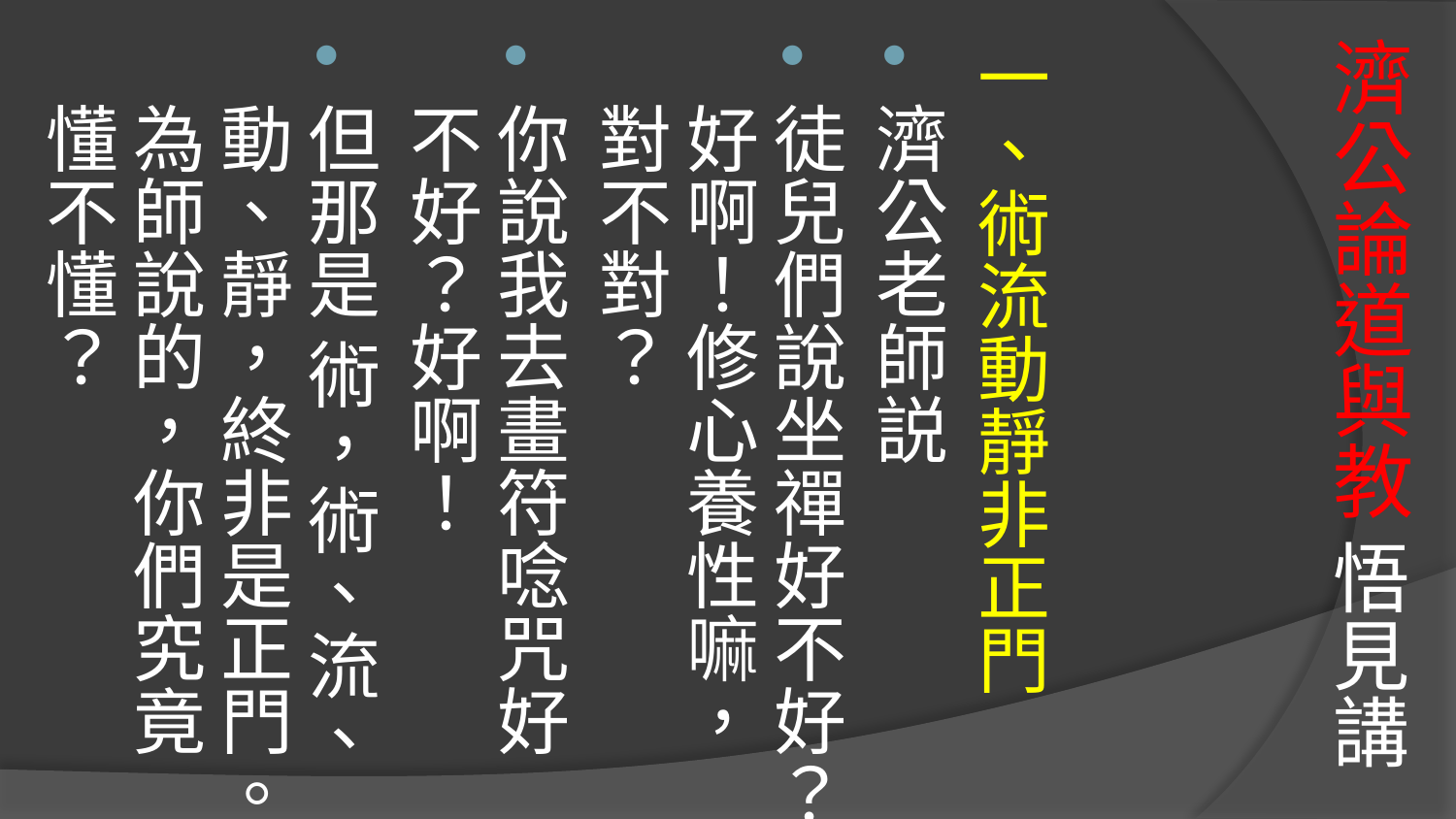

# 濟公論道與教 悟見講
一、術流動靜非正門
濟公老師説
徒兒們說坐禪好不好？好啊！修心養性嘛，對不對？
你說我去畫符唸咒好不好？好啊！
但那是 術，術、流、動、靜，終非是正門。為師說的，你們究竟懂不懂？